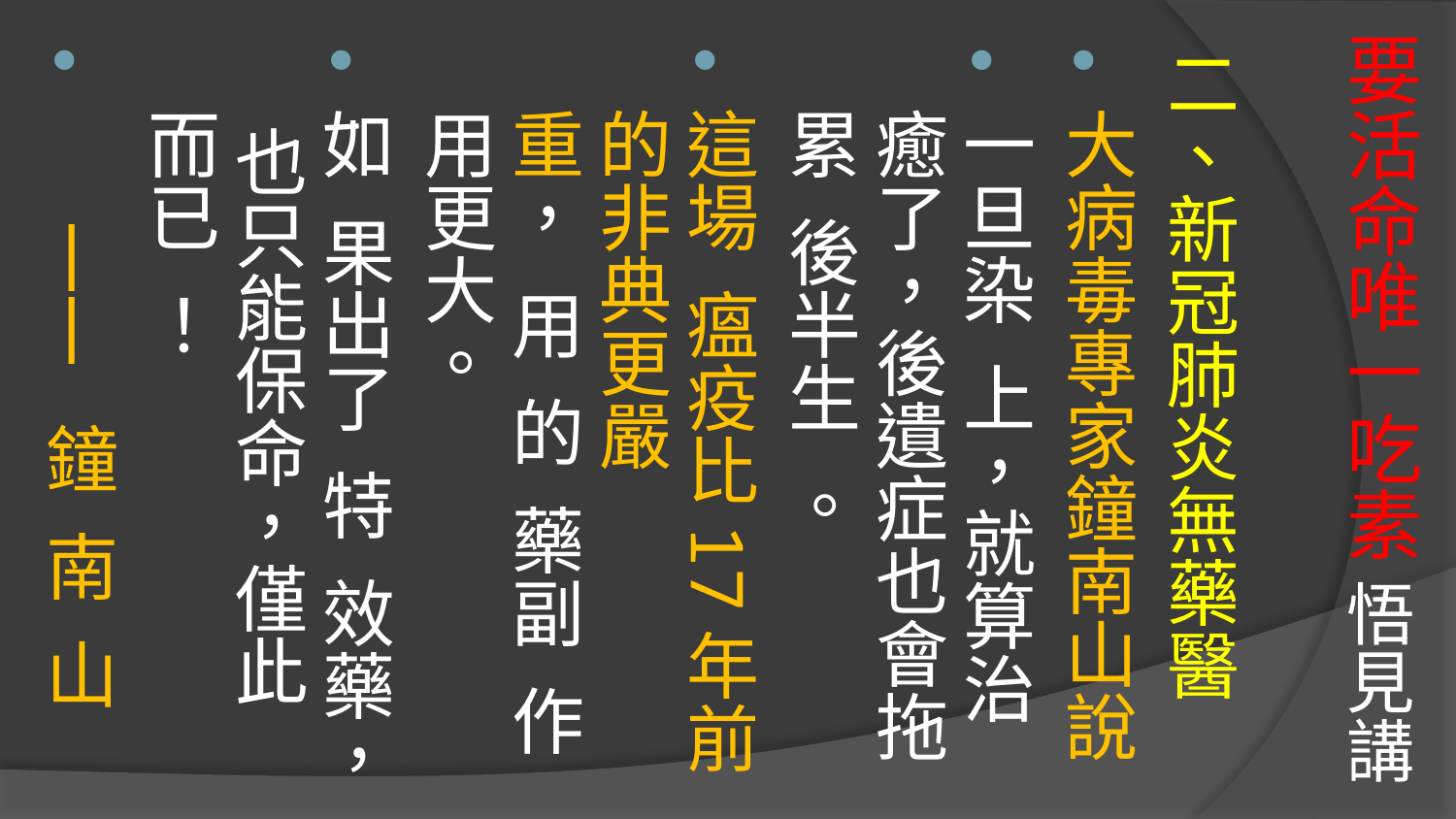

# 要活命唯一吃素 悟見講
二、新冠肺炎無藥醫
大病毒專家鐘南山說
一旦染﻿﻿上，就算治癒了，後遺症也會拖累﻿後半生﻿﻿。
這場﻿瘟疫比17年前的非典更嚴重，﻿用﻿的﻿藥副﻿作用更大。
如﻿果出了﻿特﻿﻿效藥，﻿也只能保命，僅此而已﻿！
⁠ ﻿    ⁠ —﻿—  ﻿鐘﻿南﻿山